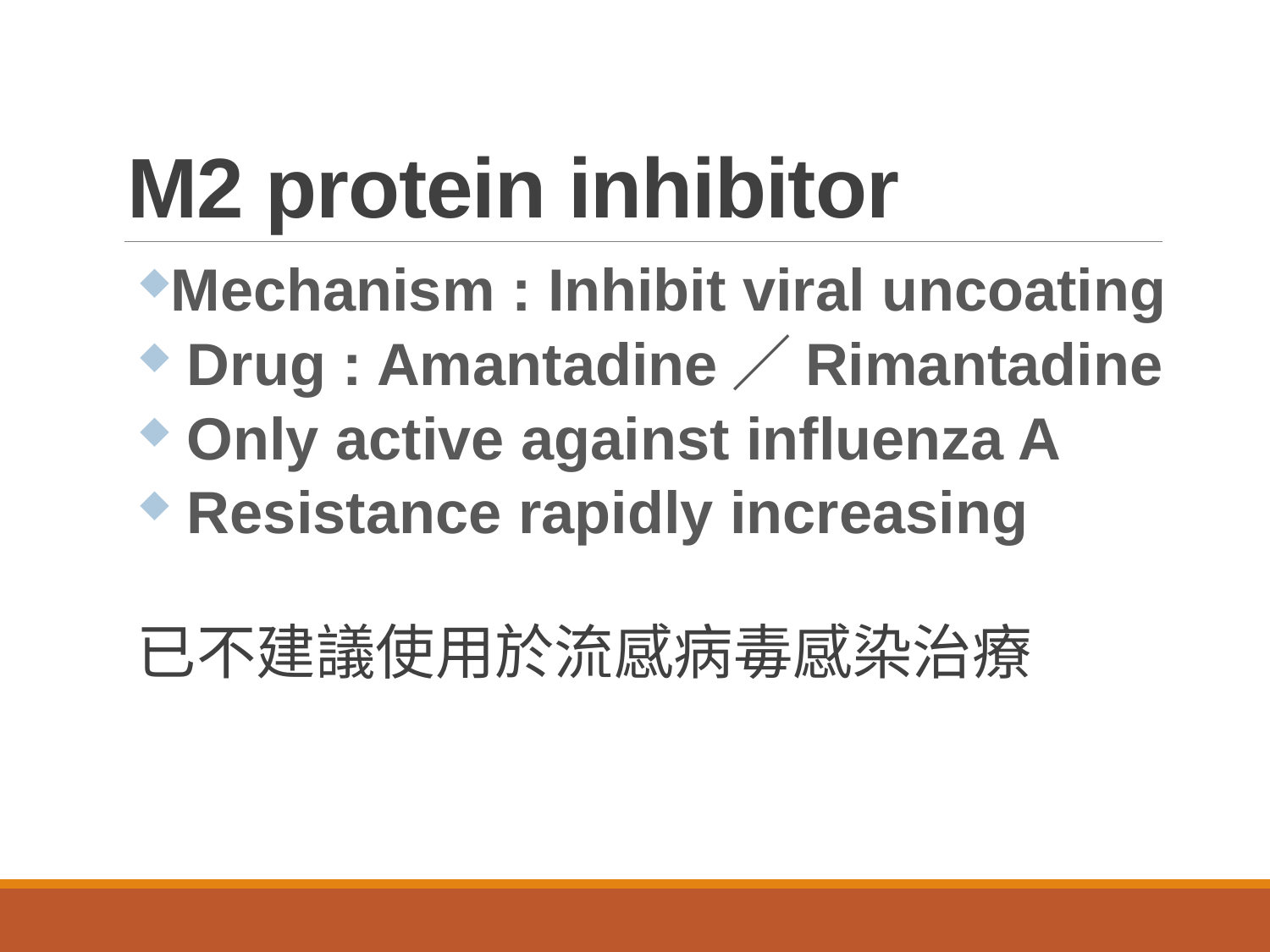

# M2 protein inhibitor
Mechanism : Inhibit viral uncoating
 Drug : Amantadine／Rimantadine
 Only active against influenza A
 Resistance rapidly increasing

已不建議使用於流感病毒感染治療